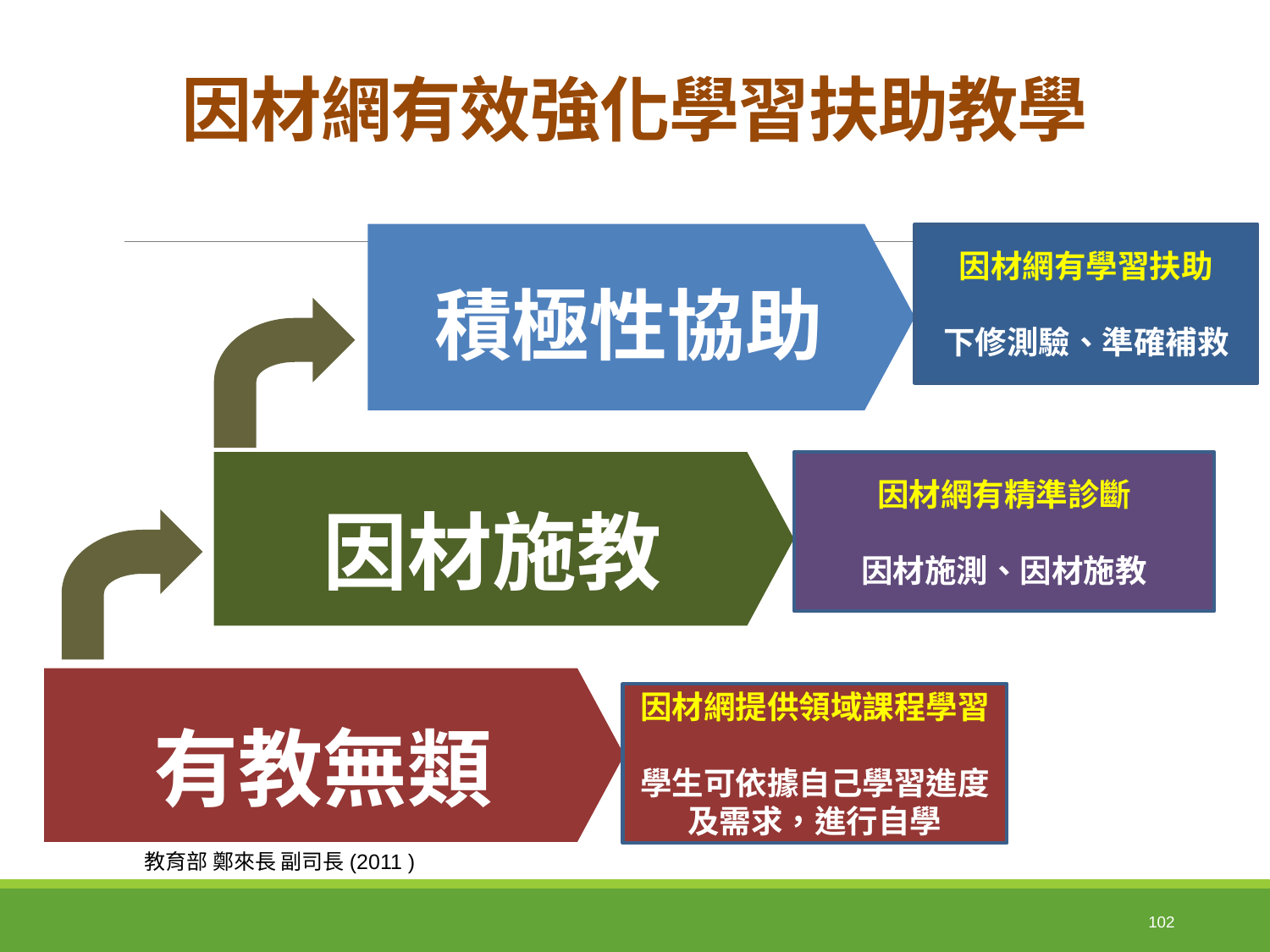

# 因材網有效強化學習扶助教學
積極性協助

因材施教

有教無類
因材網有學習扶助

下修測驗、準確補救
因材網有精準診斷

因材施測、因材施教
因材網提供領域課程學習

學生可依據自己學習進度及需求，進行自學
教育部 鄭來長 副司長(2011 )
102